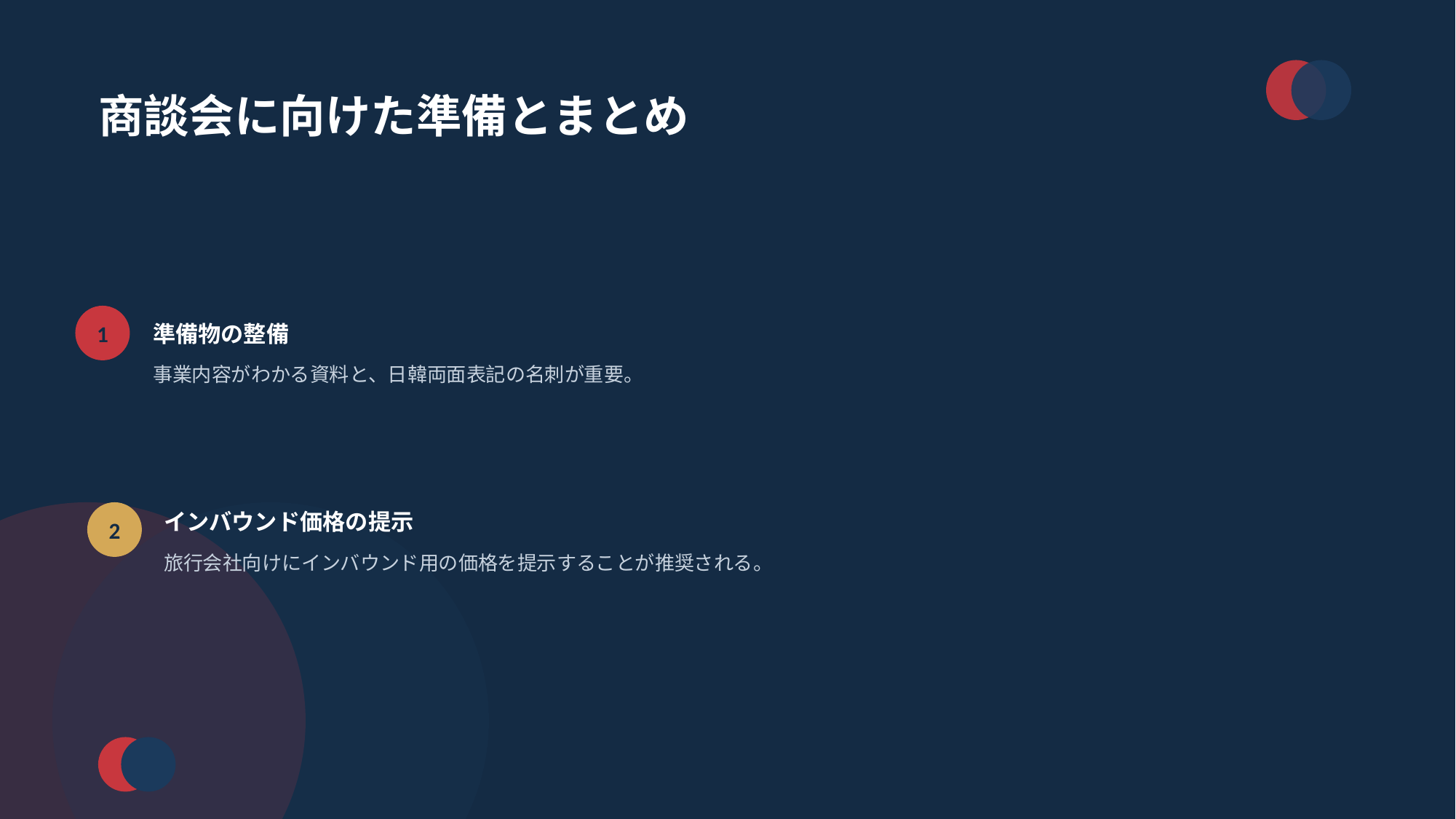

商談会に向けた準備とまとめ

1

準備物の整備
事業内容がわかる資料と、日韓両面表記の名刺が重要。

2
インバウンド価格の提示
旅行会社向けにインバウンド用の価格を提示することが推奨される。